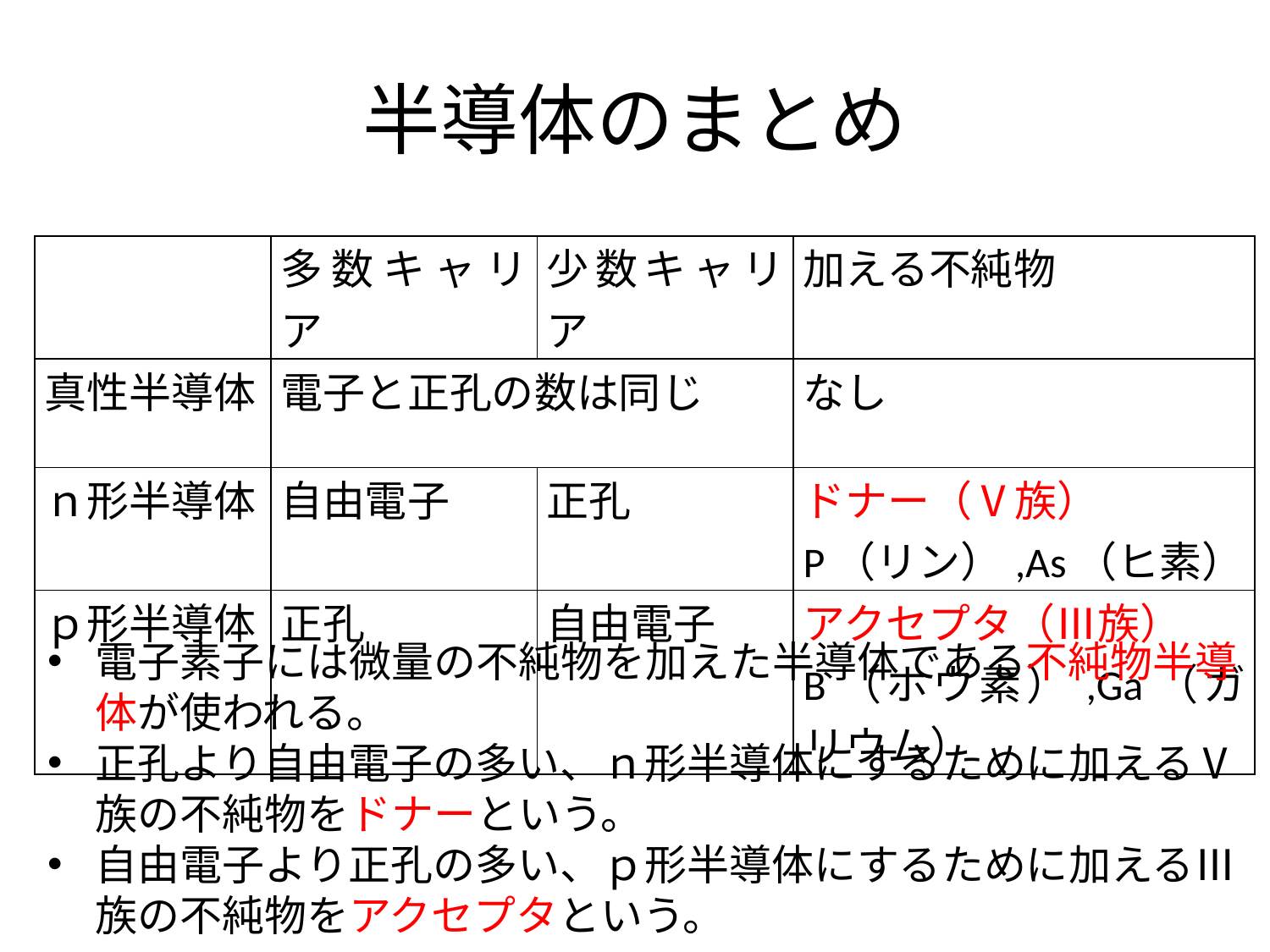

# 半導体のまとめ
|  | 多数キャリア | 少数キャリア | 加える不純物 |
| --- | --- | --- | --- |
| 真性半導体 | 電子と正孔の数は同じ |  | なし |
| ｎ形半導体 | 自由電子 | 正孔 | ドナー（Ⅴ族） P（リン）,As（ヒ素） |
| ｐ形半導体 | 正孔 | 自由電子 | アクセプタ（Ⅲ族） B（ホウ素）,Ga（ガリウム） |
電子素子には微量の不純物を加えた半導体である不純物半導体が使われる。
正孔より自由電子の多い、ｎ形半導体にするために加えるⅤ族の不純物をドナーという。
自由電子より正孔の多い、ｐ形半導体にするために加えるⅢ族の不純物をアクセプタという。